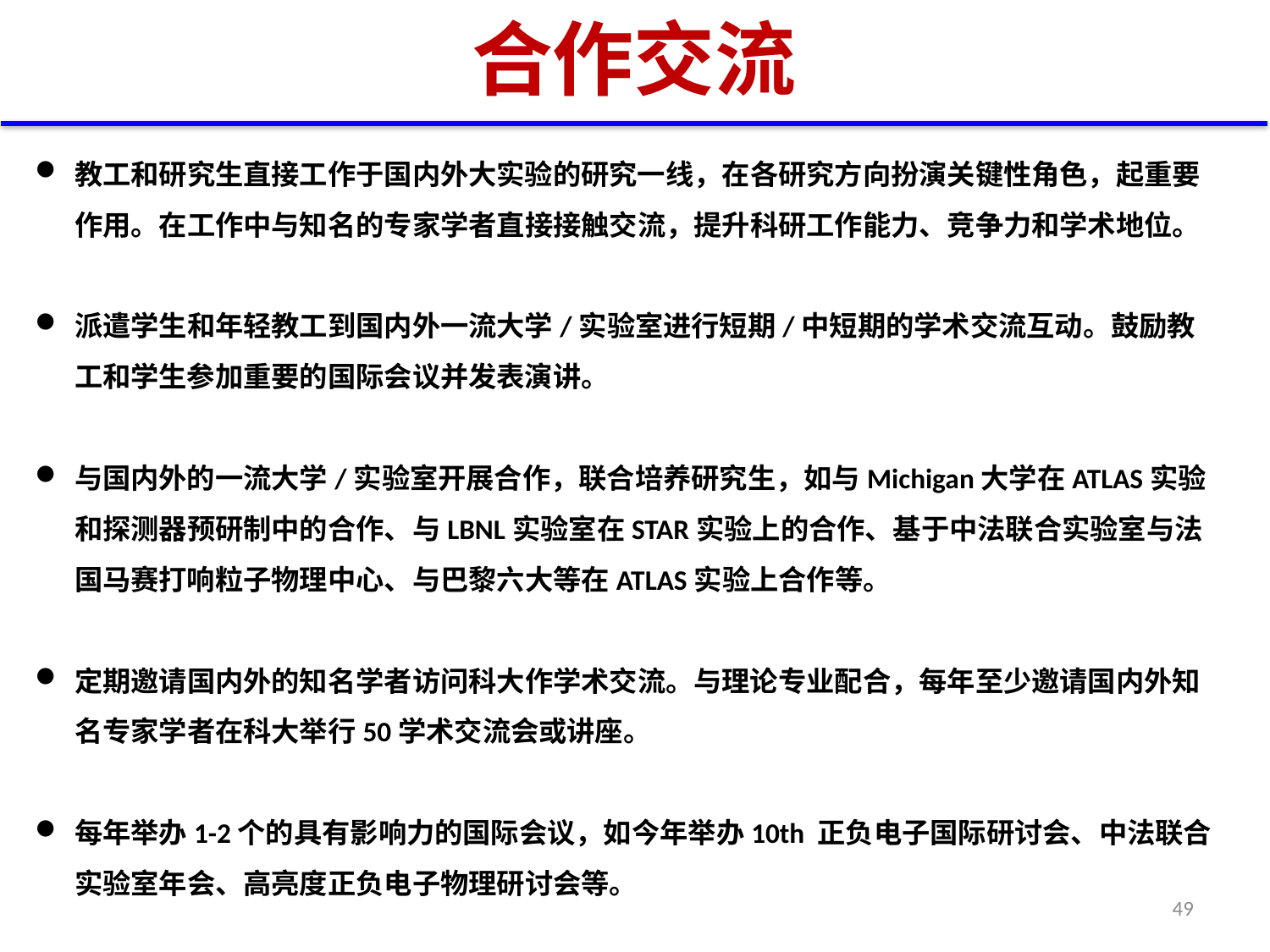

# 合作交流
教工和研究生直接工作于国内外大实验的研究一线，在各研究方向扮演关键性角色，起重要作用。在工作中与知名的专家学者直接接触交流，提升科研工作能力、竞争力和学术地位。

派遣学生和年轻教工到国内外一流大学/实验室进行短期/中短期的学术交流互动。鼓励教工和学生参加重要的国际会议并发表演讲。

与国内外的一流大学/实验室开展合作，联合培养研究生，如与Michigan大学在ATLAS实验和探测器预研制中的合作、与LBNL实验室在STAR实验上的合作、基于中法联合实验室与法国马赛打响粒子物理中心、与巴黎六大等在ATLAS实验上合作等。

定期邀请国内外的知名学者访问科大作学术交流。与理论专业配合，每年至少邀请国内外知名专家学者在科大举行50学术交流会或讲座。

每年举办1-2个的具有影响力的国际会议，如今年举办10th 正负电子国际研讨会、中法联合实验室年会、高亮度正负电子物理研讨会等。

49